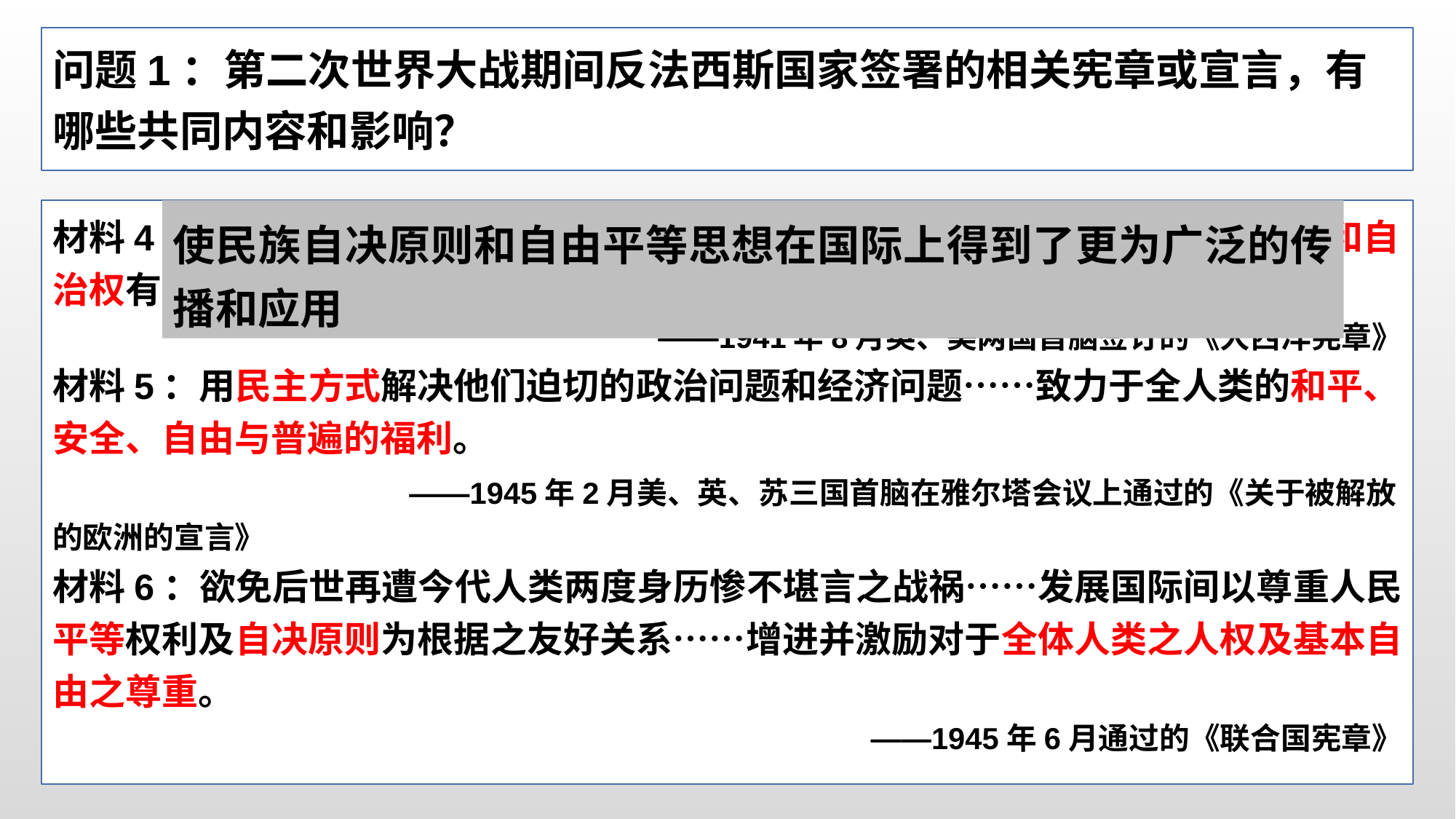

问题1：第二次世界大战期间反法西斯国家签署的相关宪章或宣言，有哪些共同内容和影响？
材料4：尊重各民族自由选择其所赖以生存的政府形式的权利。各民族中的主权和自治权有横遭剥夺者，两国俱欲设法予以恢复。
——1941年8月英、美两国首脑签订的《大西洋宪章》
材料5：用民主方式解决他们迫切的政治问题和经济问题……致力于全人类的和平、安全、自由与普遍的福利。
                                   ——1945年2月美、英、苏三国首脑在雅尔塔会议上通过的《关于被解放的欧洲的宣言》
材料6：欲免后世再遭今代人类两度身历惨不堪言之战祸……发展国际间以尊重人民平等权利及自决原则为根据之友好关系……增进并激励对于全体人类之人权及基本自由之尊重。
——1945年6月通过的《联合国宪章》
使民族自决原则和自由平等思想在国际上得到了更为广泛的传播和应用